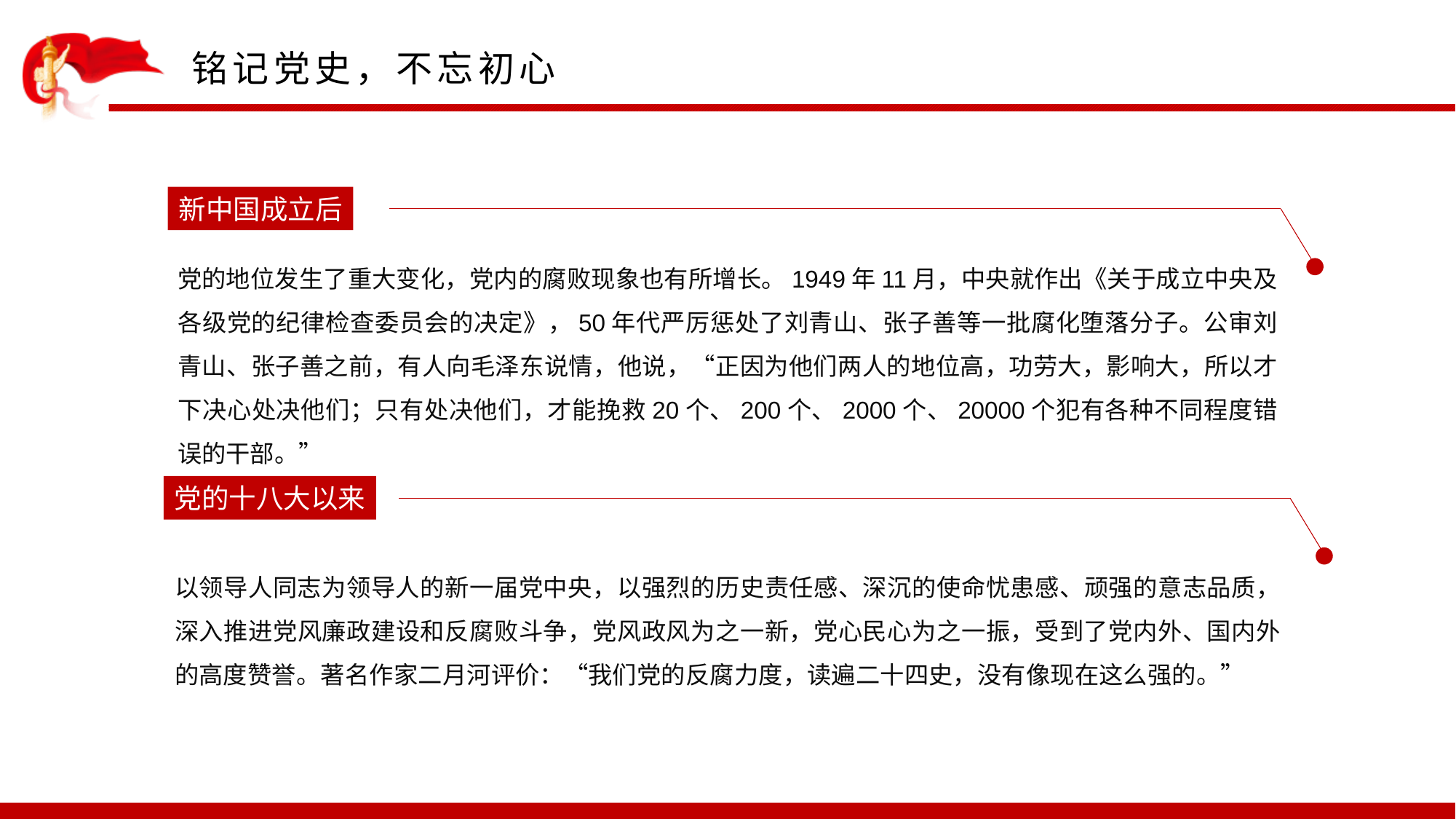

新中国成立后

党的地位发生了重大变化，党内的腐败现象也有所增长。1949年11月，中央就作出《关于成立中央及各级党的纪律检查委员会的决定》，50年代严厉惩处了刘青山、张子善等一批腐化堕落分子。公审刘青山、张子善之前，有人向毛泽东说情，他说，“正因为他们两人的地位高，功劳大，影响大，所以才下决心处决他们；只有处决他们，才能挽救20个、200个、2000个、20000个犯有各种不同程度错误的干部。”
党的十八大以来

以领导人同志为领导人的新一届党中央，以强烈的历史责任感、深沉的使命忧患感、顽强的意志品质，深入推进党风廉政建设和反腐败斗争，党风政风为之一新，党心民心为之一振，受到了党内外、国内外的高度赞誉。著名作家二月河评价：“我们党的反腐力度，读遍二十四史，没有像现在这么强的。”